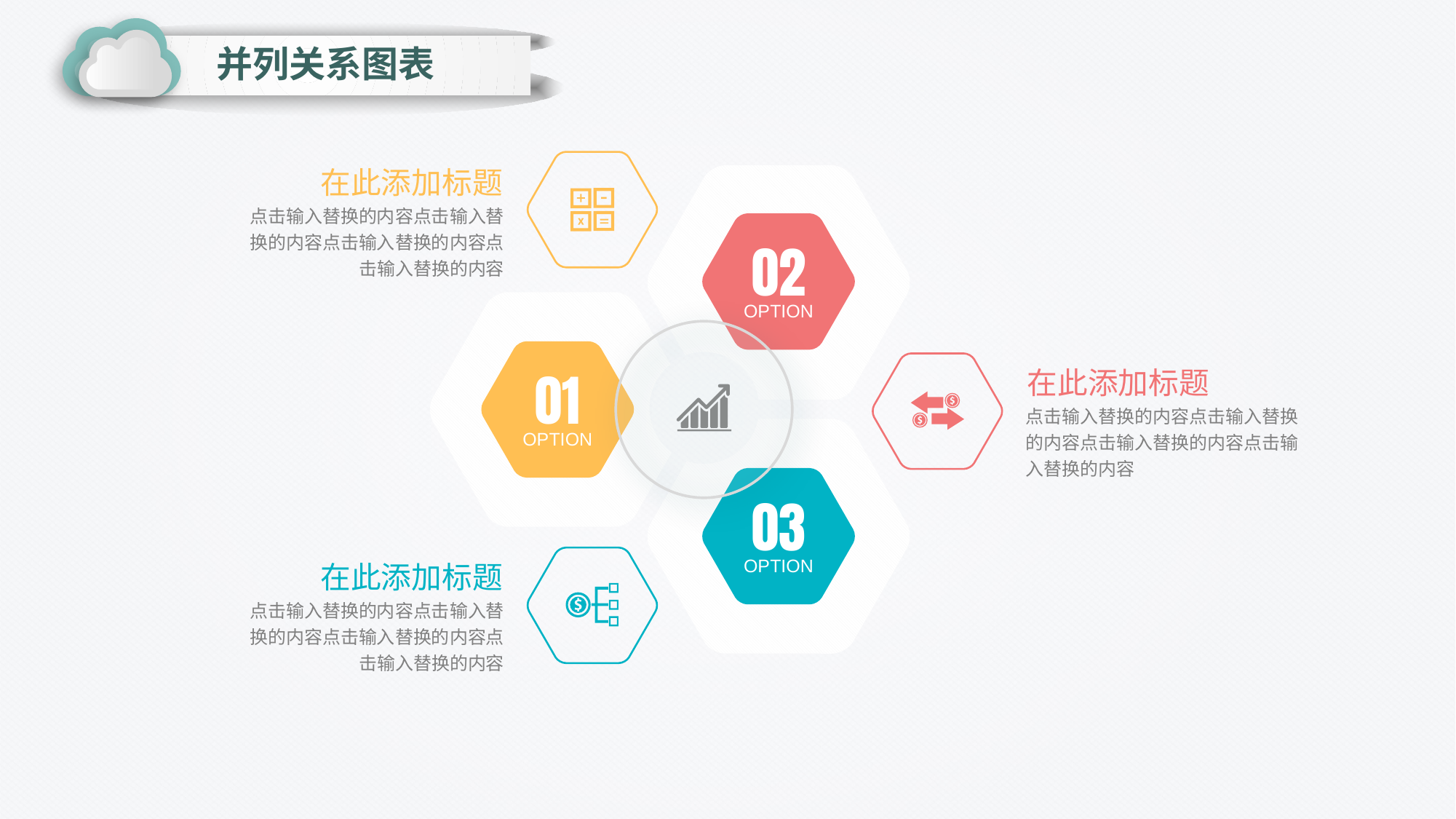

并列关系图表

在此添加标题
点击输入替换的内容点击输入替换的内容点击输入替换的内容点击输入替换的内容

02
OPTION

在此添加标题
点击输入替换的内容点击输入替换的内容点击输入替换的内容点击输入替换的内容
01
OPTION

03
OPTION

在此添加标题
点击输入替换的内容点击输入替换的内容点击输入替换的内容点击输入替换的内容